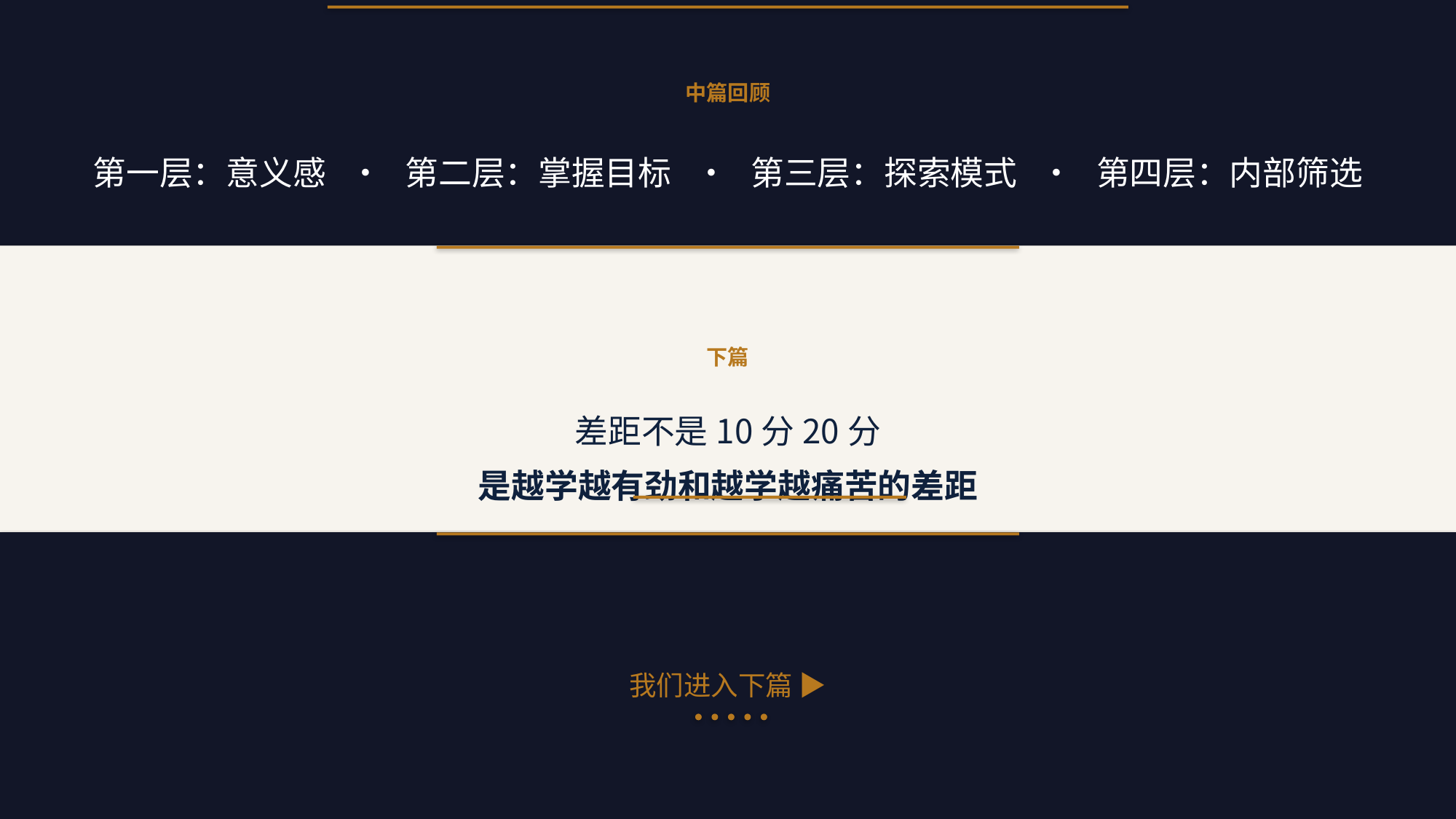

中篇回顾
第一层：意义感  ·  第二层：掌握目标  ·  第三层：探索模式  ·  第四层：内部筛选

有意义 → 有目标 → 有探索 → 有筛选

下篇
差距不是10分20分
是越学越有劲和越学越痛苦的差距

我们进入下篇 ▶